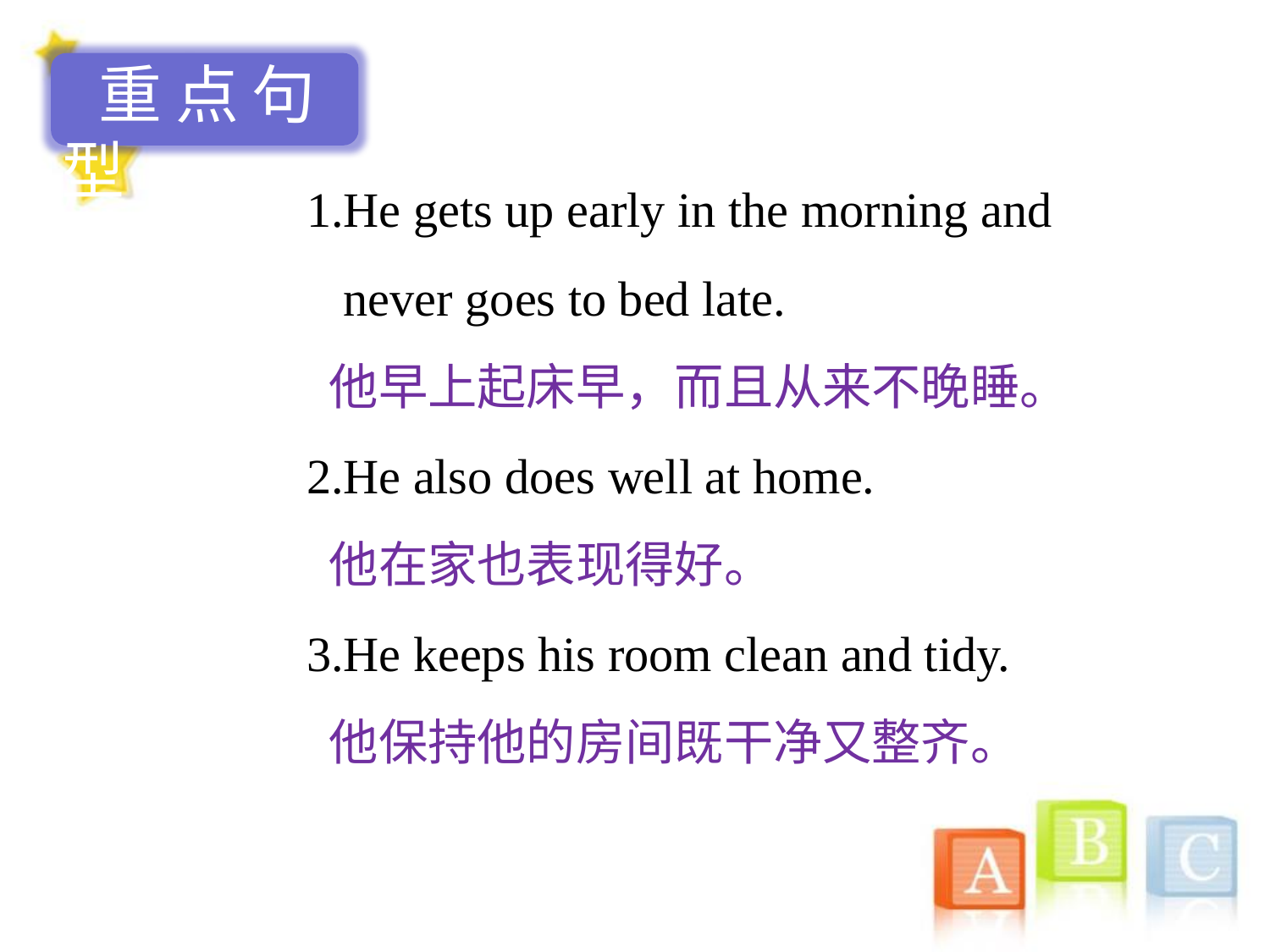

重点句型

1.He gets up early in the morning and
   never goes to bed late.
 他早上起床早，而且从来不晚睡。
2.He also does well at home.
 他在家也表现得好。
3.He keeps his room clean and tidy.
 他保持他的房间既干净又整齐。